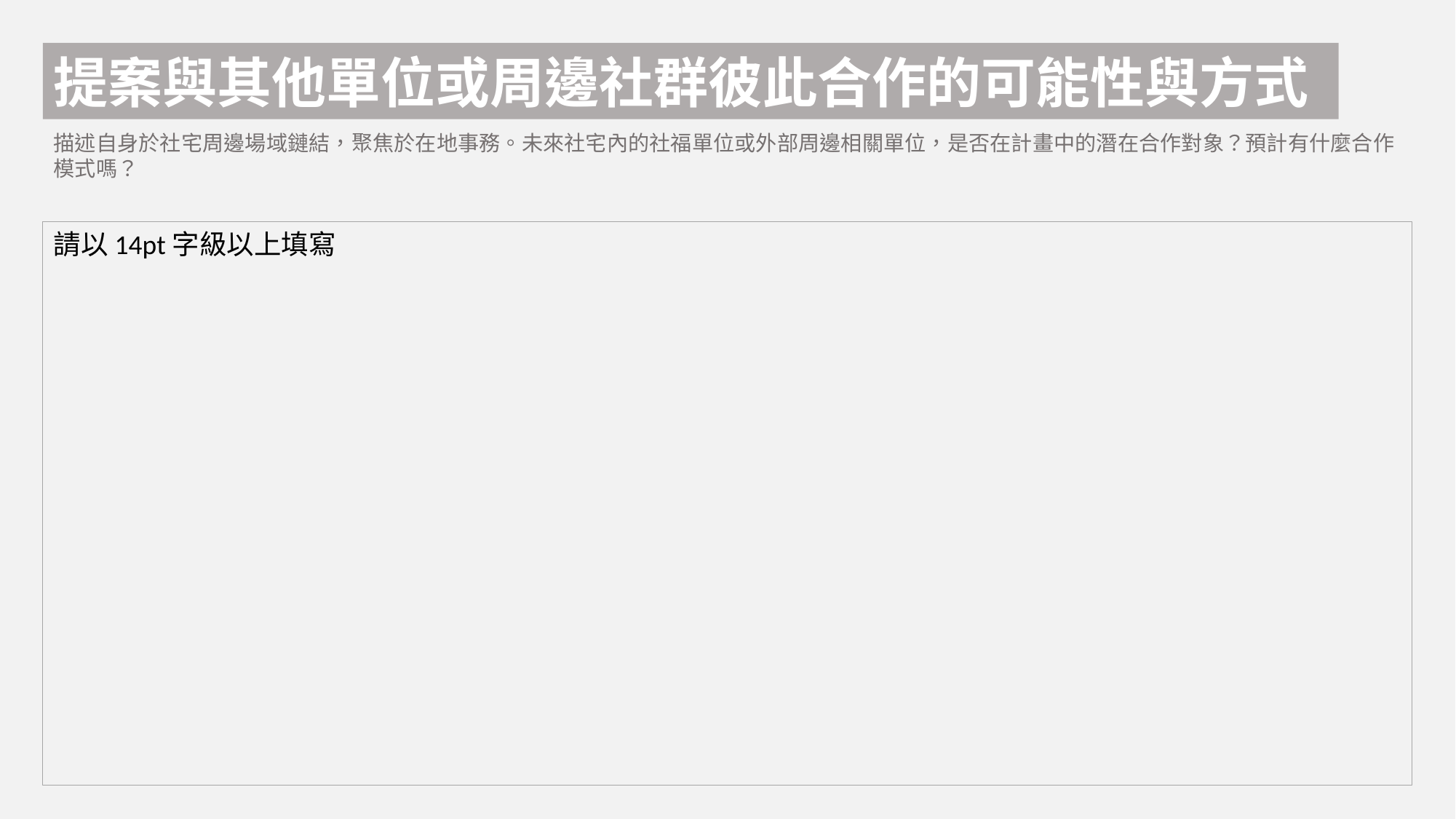

提案與其他單位或周邊社群彼此合作的可能性與方式

描述自身於社宅周邊場域鏈結，聚焦於在地事務。未來社宅內的社福單位或外部周邊相關單位，是否在計畫中的潛在合作對象？預計有什麼合作模式嗎？
請以14pt字級以上填寫